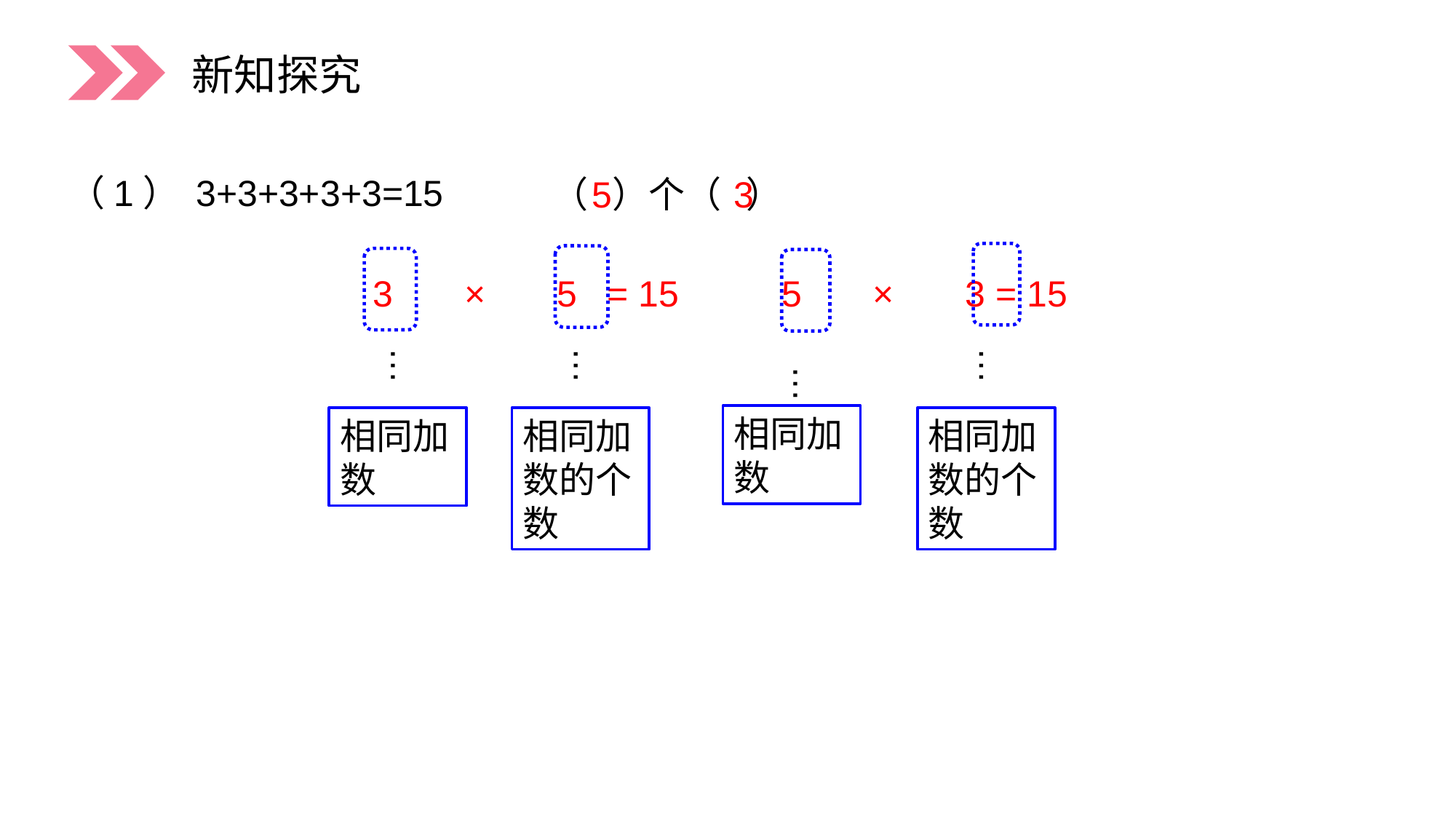

新知探究
（1） 3+3+3+3+3=15
5
3
（   ）个（   ）
3       ×       5   = 15          5       ×       3 = 15

…
相同加数的个数
…
相同加数的个数
…
相同加数
…
相同加数